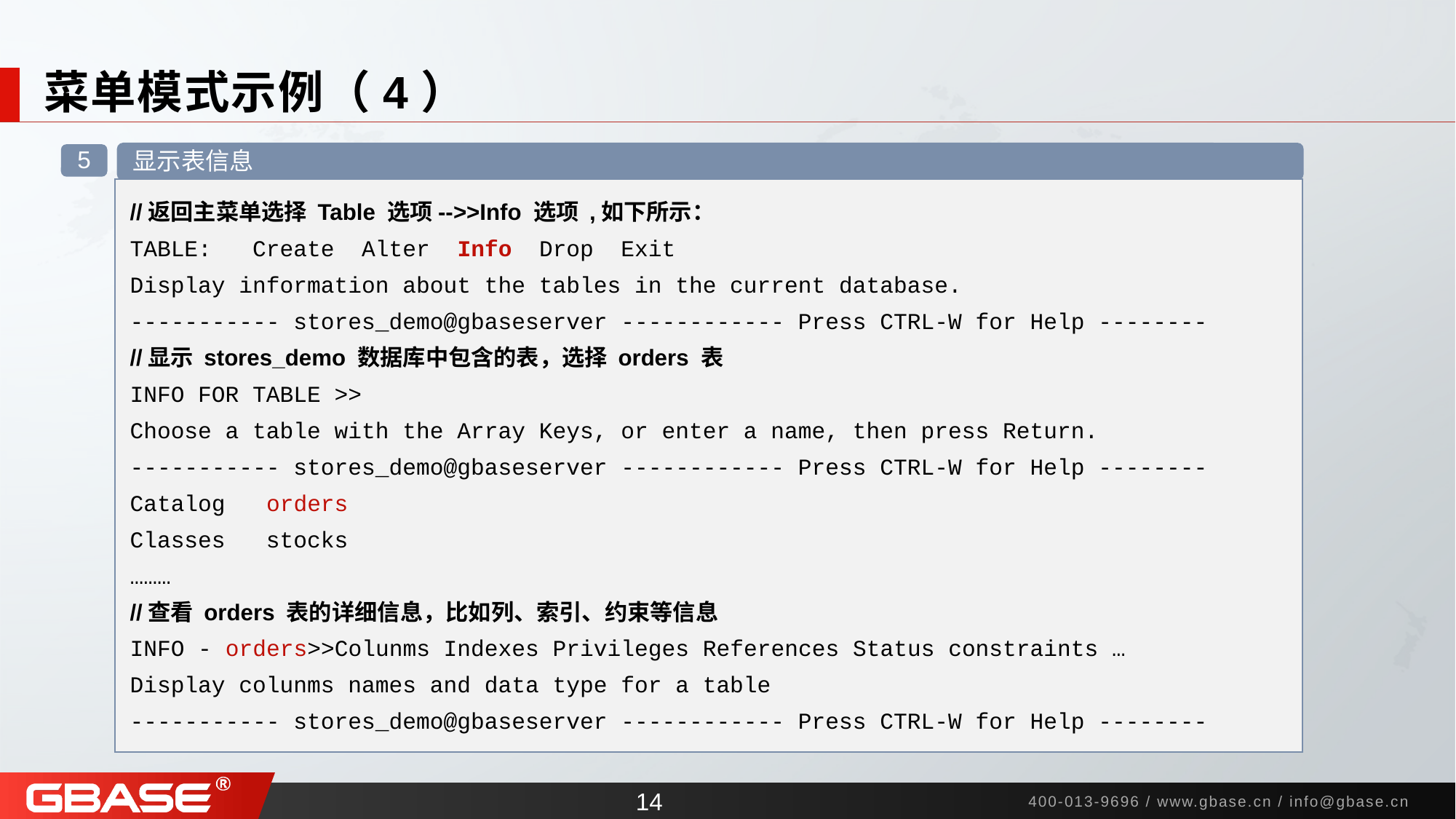

# 菜单模式示例（4）
显示表信息
5
//返回主菜单选择 Table 选项-->>Info 选项 ,如下所示：
TABLE:   Create  Alter  Info  Drop  Exit
Display information about the tables in the current database.
----------- stores_demo@gbaseserver ------------ Press CTRL-W for Help --------
//显示 stores_demo 数据库中包含的表，选择 orders 表
INFO FOR TABLE >>
Choose a table with the Array Keys, or enter a name, then press Return.
----------- stores_demo@gbaseserver ------------ Press CTRL-W for Help --------
Catalog   orders
Classes   stocks
………
//查看 orders 表的详细信息，比如列、索引、约束等信息
INFO - orders>>Colunms Indexes Privileges References Status constraints …
Display colunms names and data type for a table
----------- stores_demo@gbaseserver ------------ Press CTRL-W for Help --------